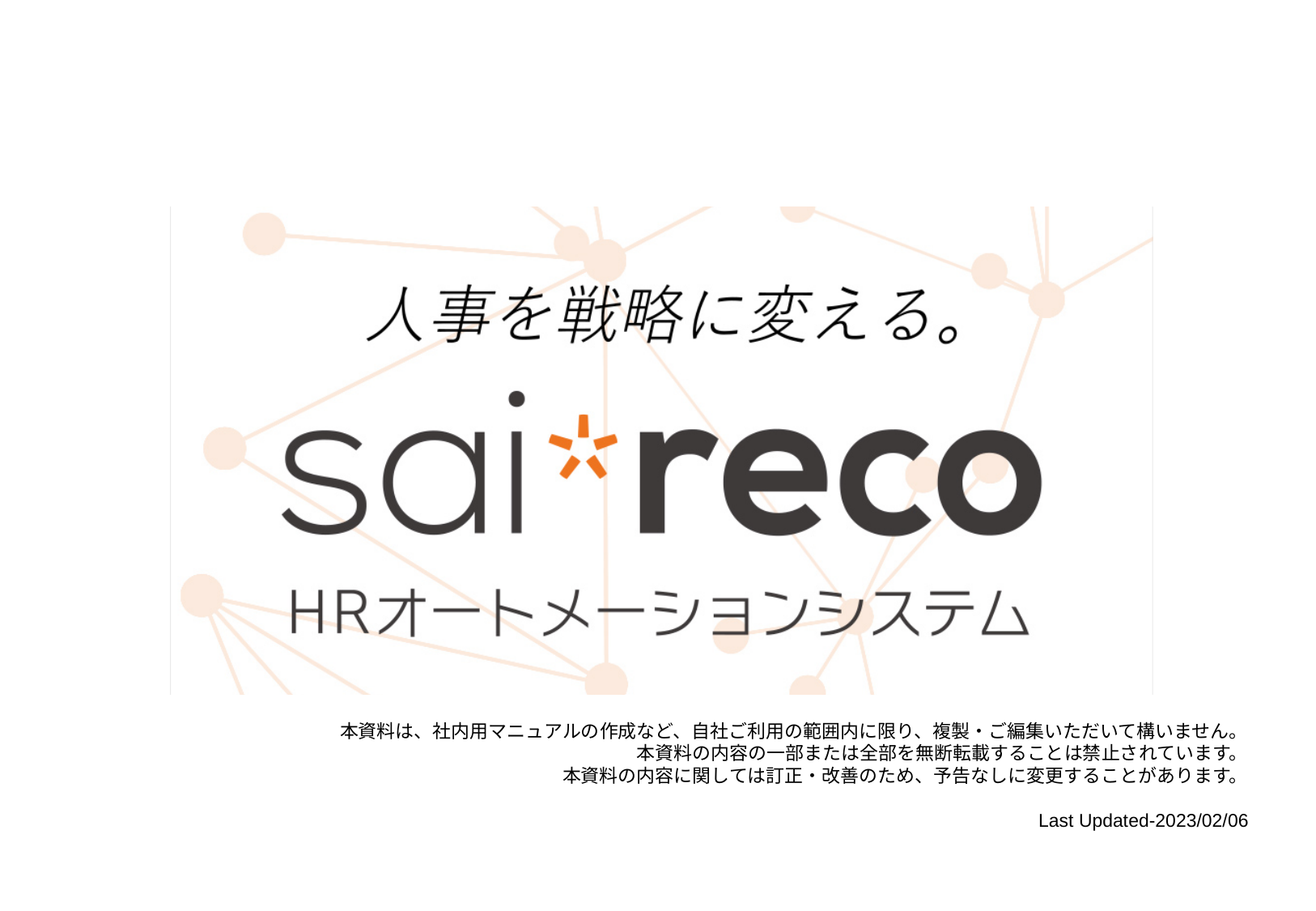

本資料は、社内用マニュアルの作成など、自社ご利用の範囲内に限り、複製・ご編集いただいて構いません。
本資料の内容の一部または全部を無断転載することは禁止されています。
本資料の内容に関しては訂正・改善のため、予告なしに変更することがあります。

Last Updated-2023/02/06